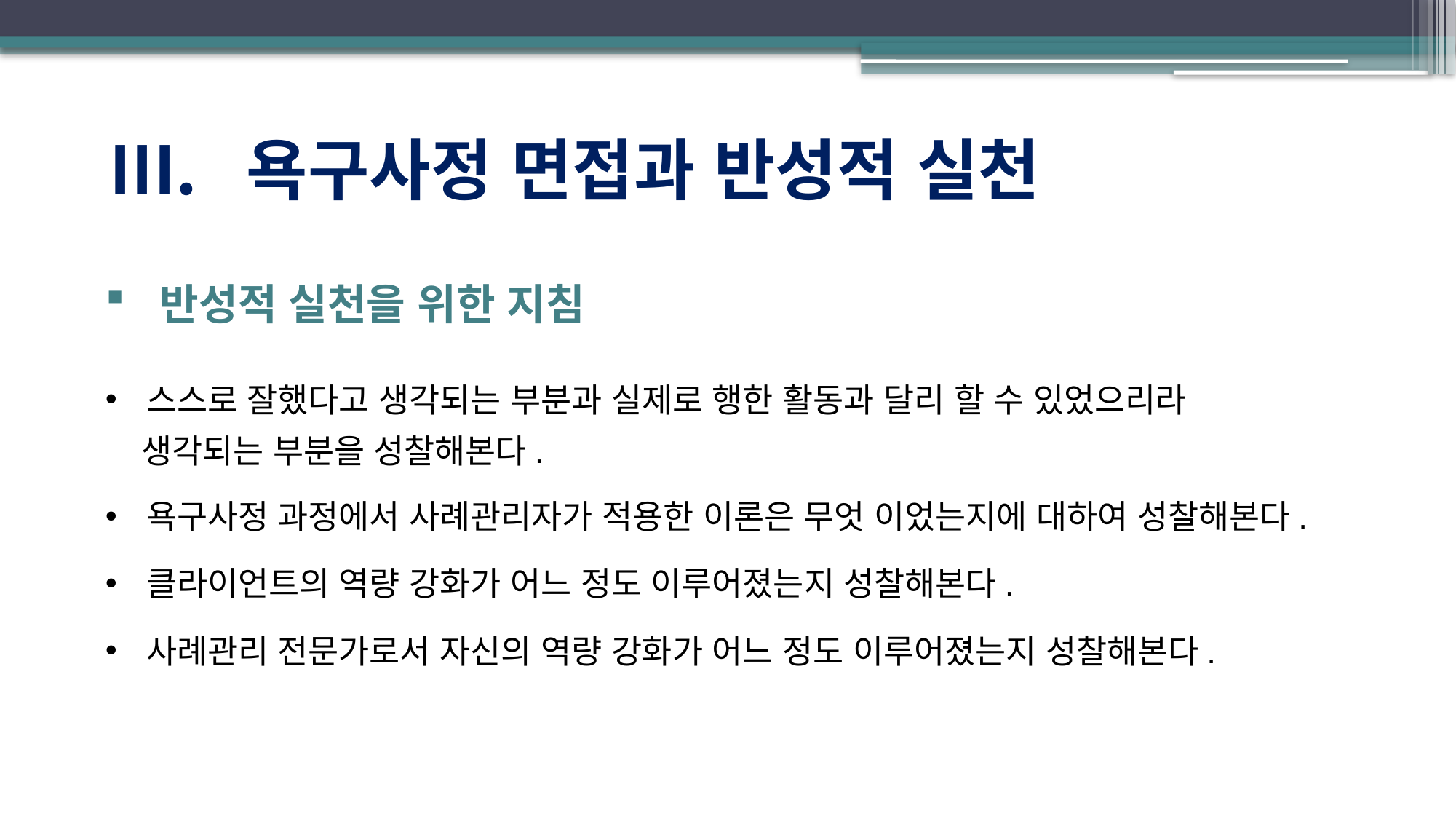

욕구사정 면접과 반성적 실천
반성적 실천을 위한 지침
스스로 잘했다고 생각되는 부분과 실제로 행한 활동과 달리 할 수 있었으리라
   생각되는 부분을 성찰해본다.

욕구사정 과정에서 사례관리자가 적용한 이론은 무엇 이었는지에 대하여 성찰해본다.

클라이언트의 역량 강화가 어느 정도 이루어졌는지 성찰해본다.

사례관리 전문가로서 자신의 역량 강화가 어느 정도 이루어졌는지 성찰해본다.